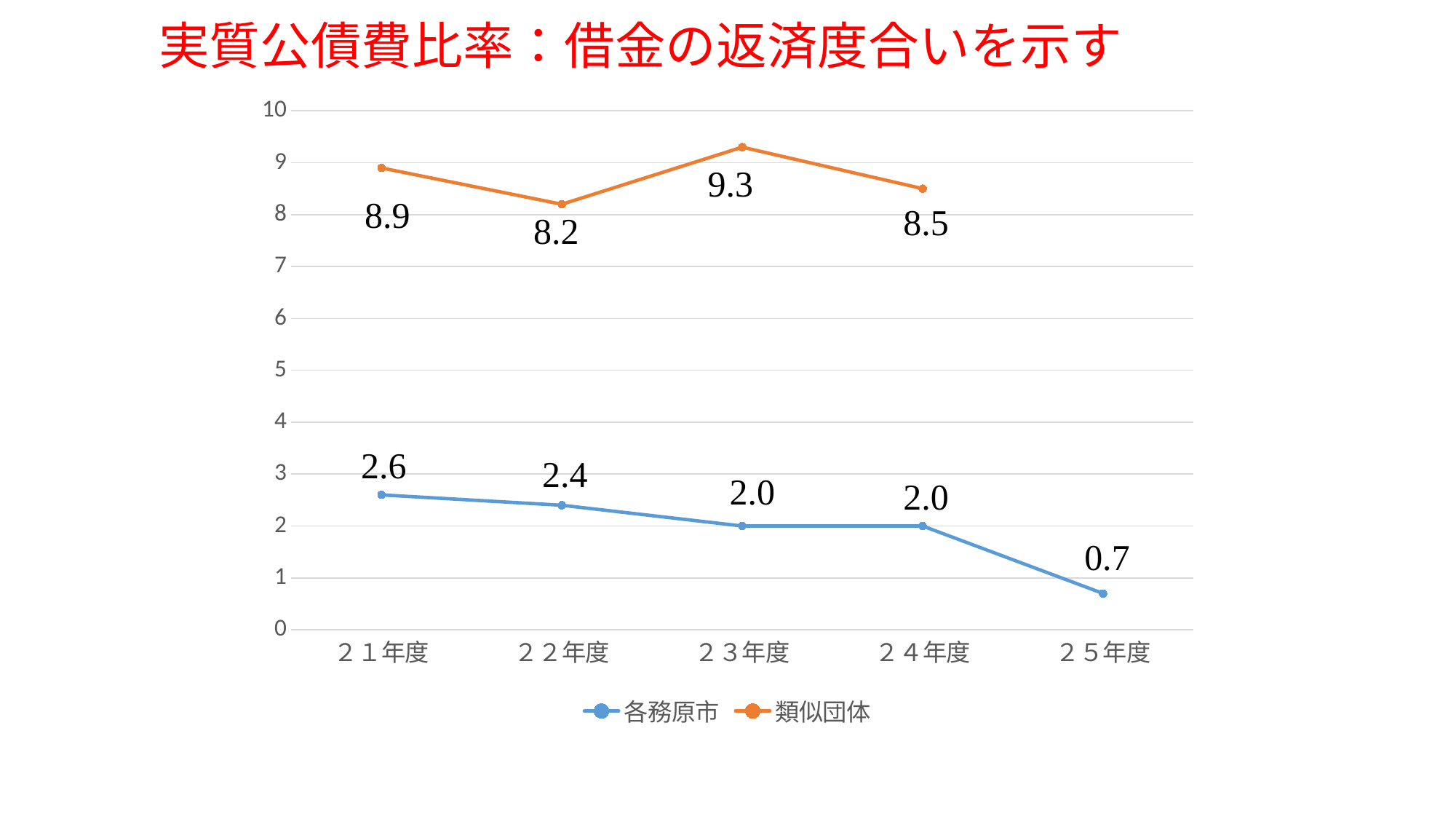

# 実質公債費比率：借金の返済度合いを示す

### Chart

| Category | 各務原市 | 類似団体 |
|---|---|---|
| ２１年度 | 2.6 | 8.9 |
| ２２年度 | 2.4 | 8.2 |
| ２３年度 | 2.0 | 9.3 |
| ２４年度 | 2.0 | 8.5 |
| ２５年度 | 0.7 | None |